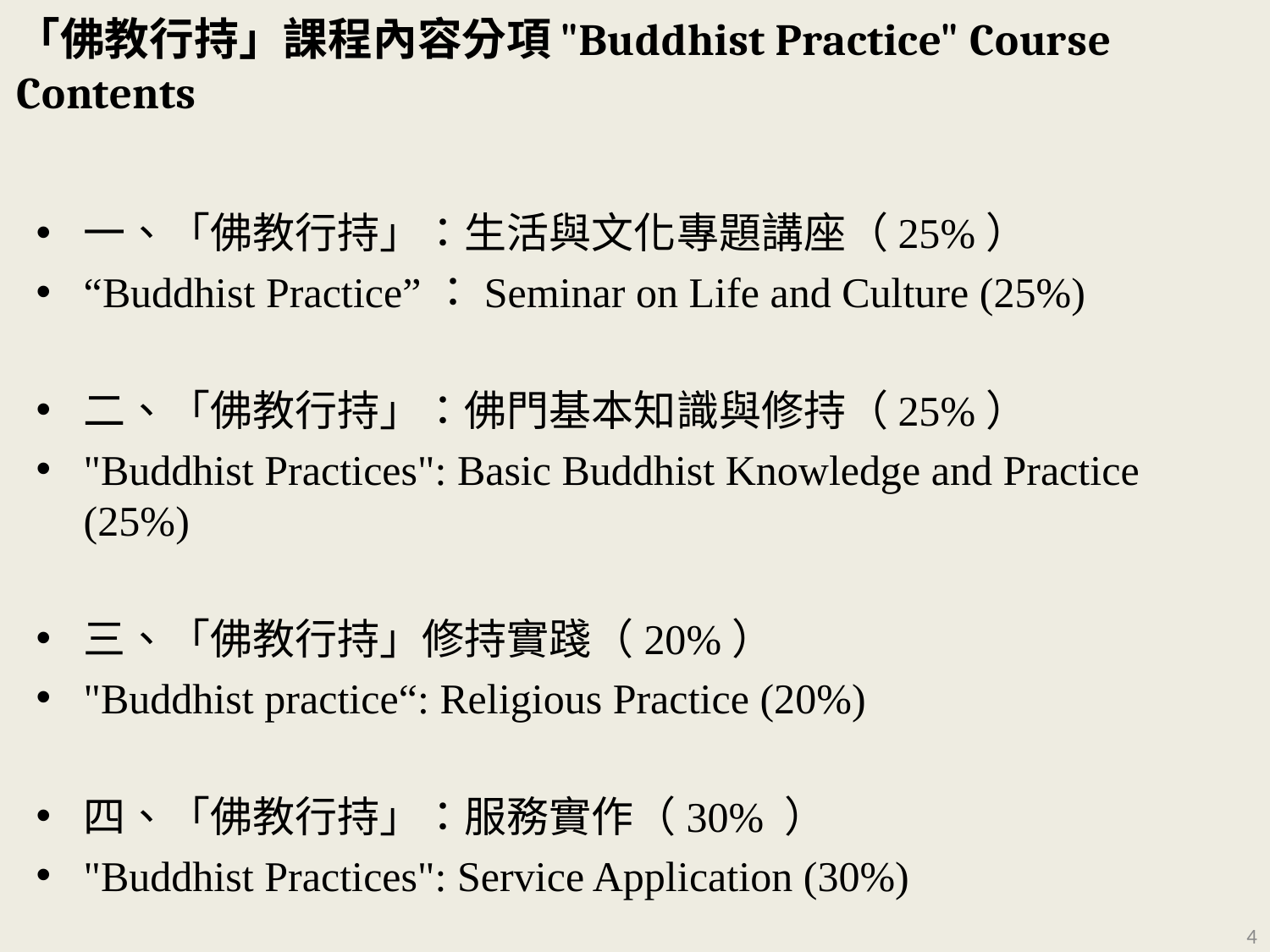

# 「佛教行持」課程內容分項"Buddhist Practice" Course Contents
一、「佛教行持」：生活與文化專題講座（25%）
“Buddhist Practice”：Seminar on Life and Culture (25%)

二、「佛教行持」：佛門基本知識與修持（25%）
"Buddhist Practices": Basic Buddhist Knowledge and Practice (25%)

三、「佛教行持」修持實踐（20%）
"Buddhist practice“: Religious Practice (20%)

四、「佛教行持」：服務實作（30% ）
"Buddhist Practices": Service Application (30%)

4